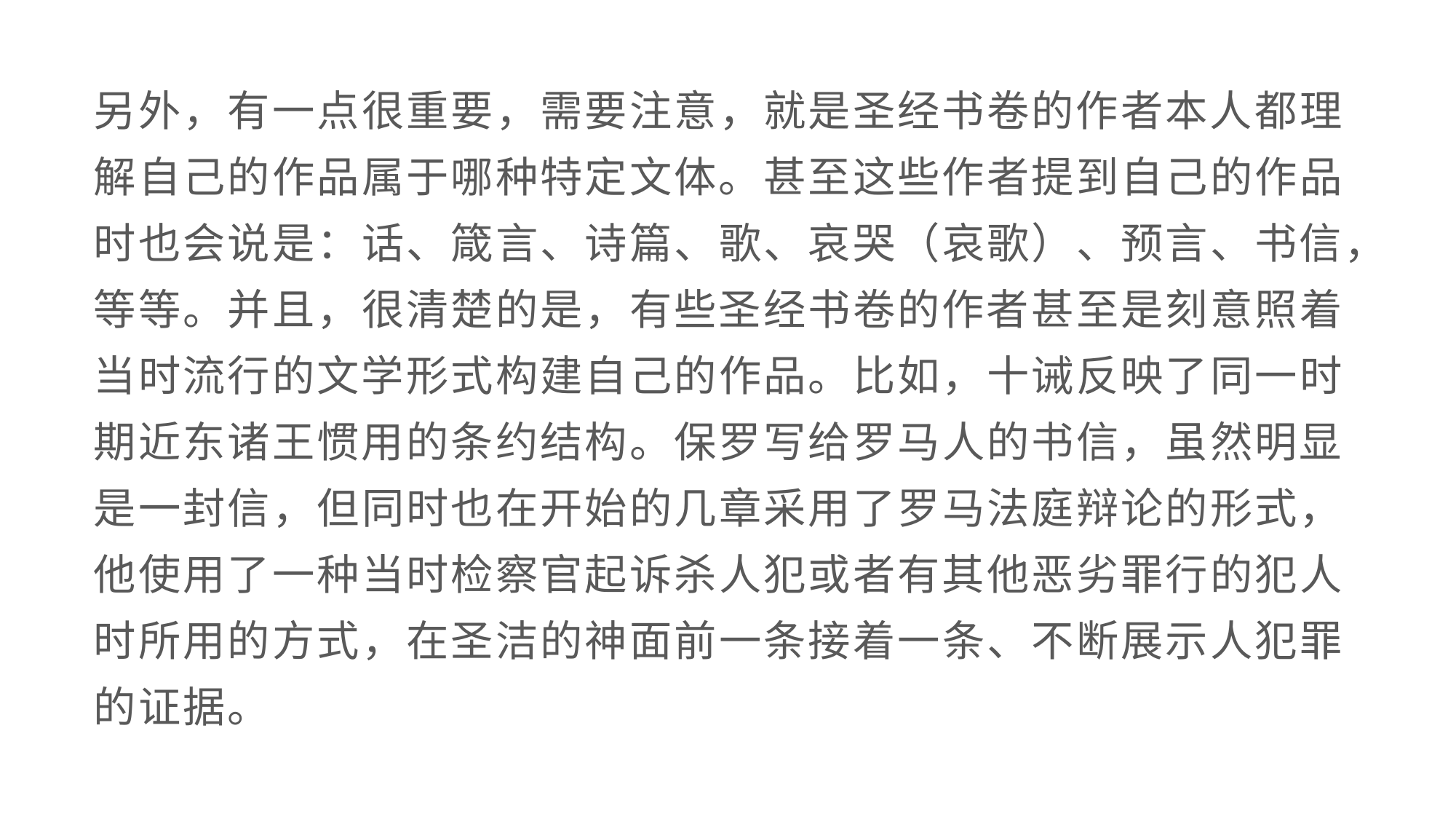

另外，有一点很重要，需要注意，就是圣经书卷的作者本人都理解自己的作品属于哪种特定文体。甚至这些作者提到自己的作品时也会说是：话、箴言、诗篇、歌、哀哭（哀歌）、预言、书信，等等。并且，很清楚的是，有些圣经书卷的作者甚至是刻意照着当时流行的文学形式构建自己的作品。比如，十诫反映了同一时期近东诸王惯用的条约结构。保罗写给罗马人的书信，虽然明显是一封信，但同时也在开始的几章采用了罗马法庭辩论的形式，他使用了一种当时检察官起诉杀人犯或者有其他恶劣罪行的犯人时所用的方式，在圣洁的神面前一条接着一条、不断展示人犯罪的证据。